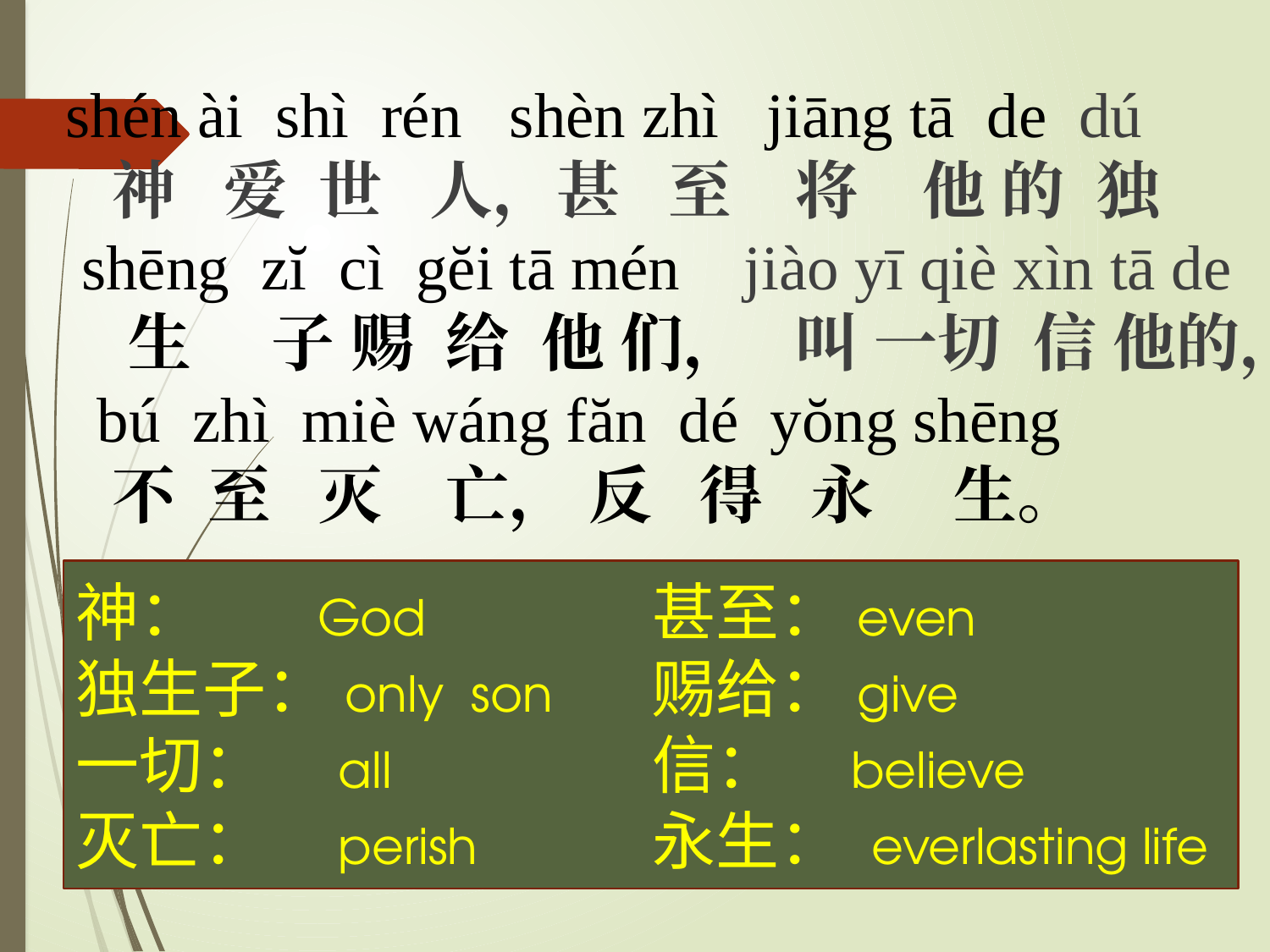

shén ài  shì  rén   shèn zhì   jiāng tā  de  dú
  神   爱  世   人，甚   至    将    他 的  独
 shēng  zĭ  cì  gĕi tā mén    jiào yī qiè xìn tā de
   生     子 赐  给  他 们，   叫 一切  信 他的，
  bú  zhì  miè wáng făn  dé  yŏng shēng
  不  至   灭    亡， 反   得   永     生。

神：       God	  	   甚至：even
独生子：only  son	   赐给：give
一切：    all		   信：    believe
灭亡：    perish	   永生： everlasting life